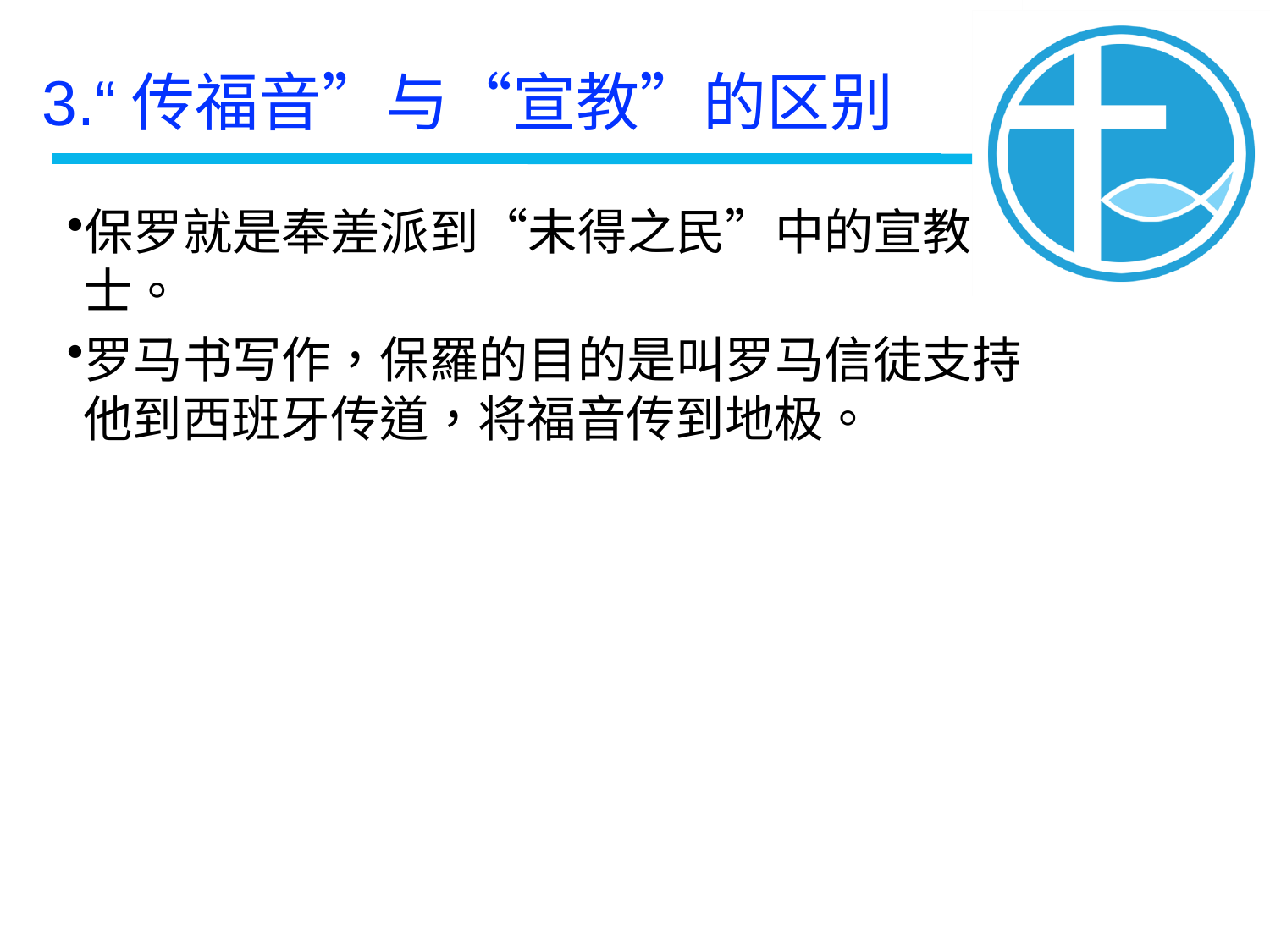

3.“传福音”与“宣教”的区别
保罗就是奉差派到“未得之民”中的宣教士。
罗马书写作，保羅的目的是叫罗马信徒支持他到西班牙传道，将福音传到地极。